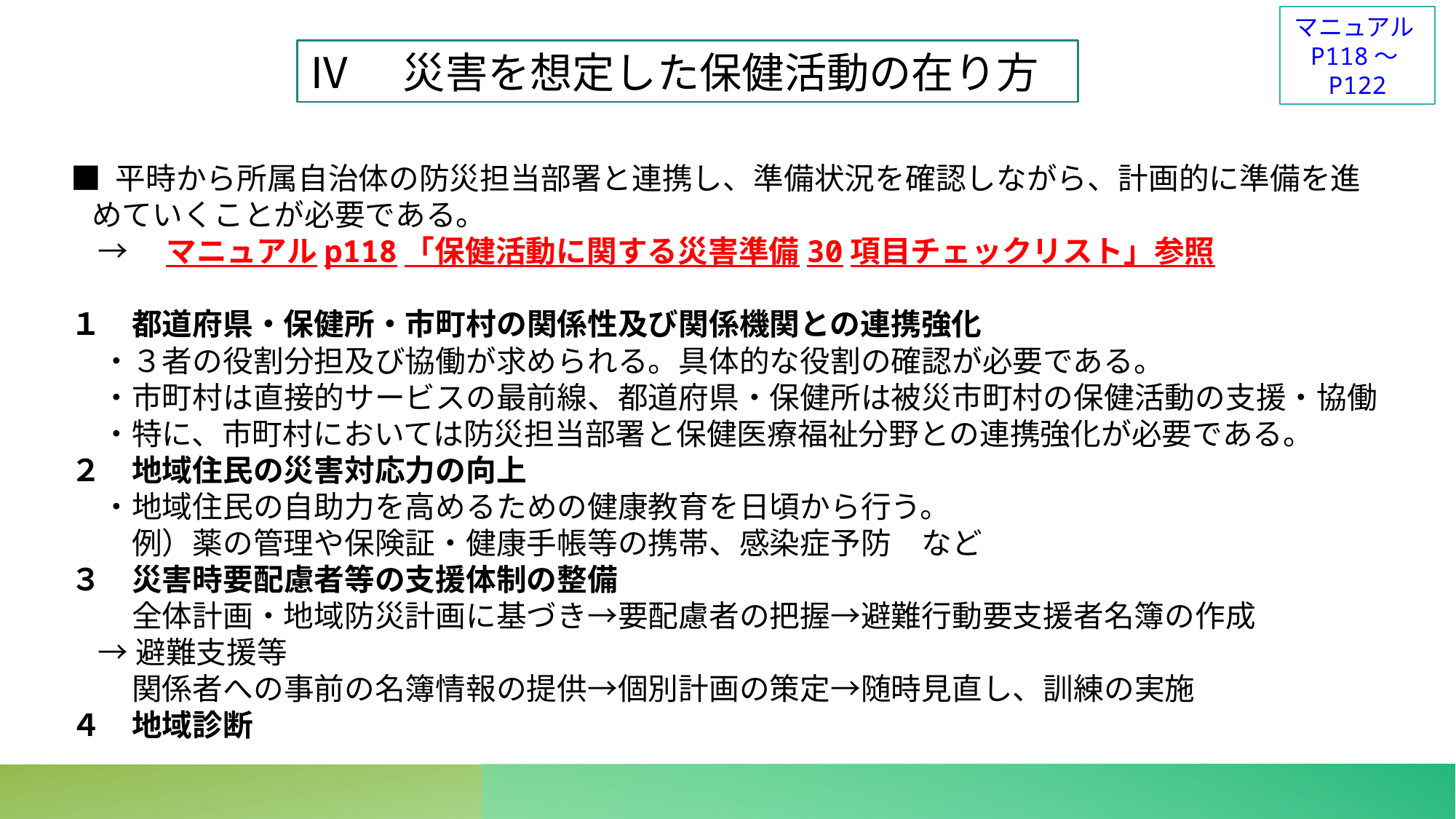

マニュアルP118～P122
Ⅳ　災害を想定した保健活動の在り方
■ 平時から所属自治体の防災担当部署と連携し、準備状況を確認しながら、計画的に準備を進
  めていくことが必要である。
    →　マニュアルp118「保健活動に関する災害準備30項目チェックリスト」参照

１　都道府県・保健所・市町村の関係性及び関係機関との連携強化
　・３者の役割分担及び協働が求められる。具体的な役割の確認が必要である。
　・市町村は直接的サービスの最前線、都道府県・保健所は被災市町村の保健活動の支援・協働
　・特に、市町村においては防災担当部署と保健医療福祉分野との連携強化が必要である。
２　地域住民の災害対応力の向上
　・地域住民の自助力を高めるための健康教育を日頃から行う。
　　例）薬の管理や保険証・健康手帳等の携帯、感染症予防　など
３　災害時要配慮者等の支援体制の整備
　　全体計画・地域防災計画に基づき→要配慮者の把握→避難行動要支援者名簿の作成
    →避難支援等
　　関係者への事前の名簿情報の提供→個別計画の策定→随時見直し、訓練の実施
４　地域診断